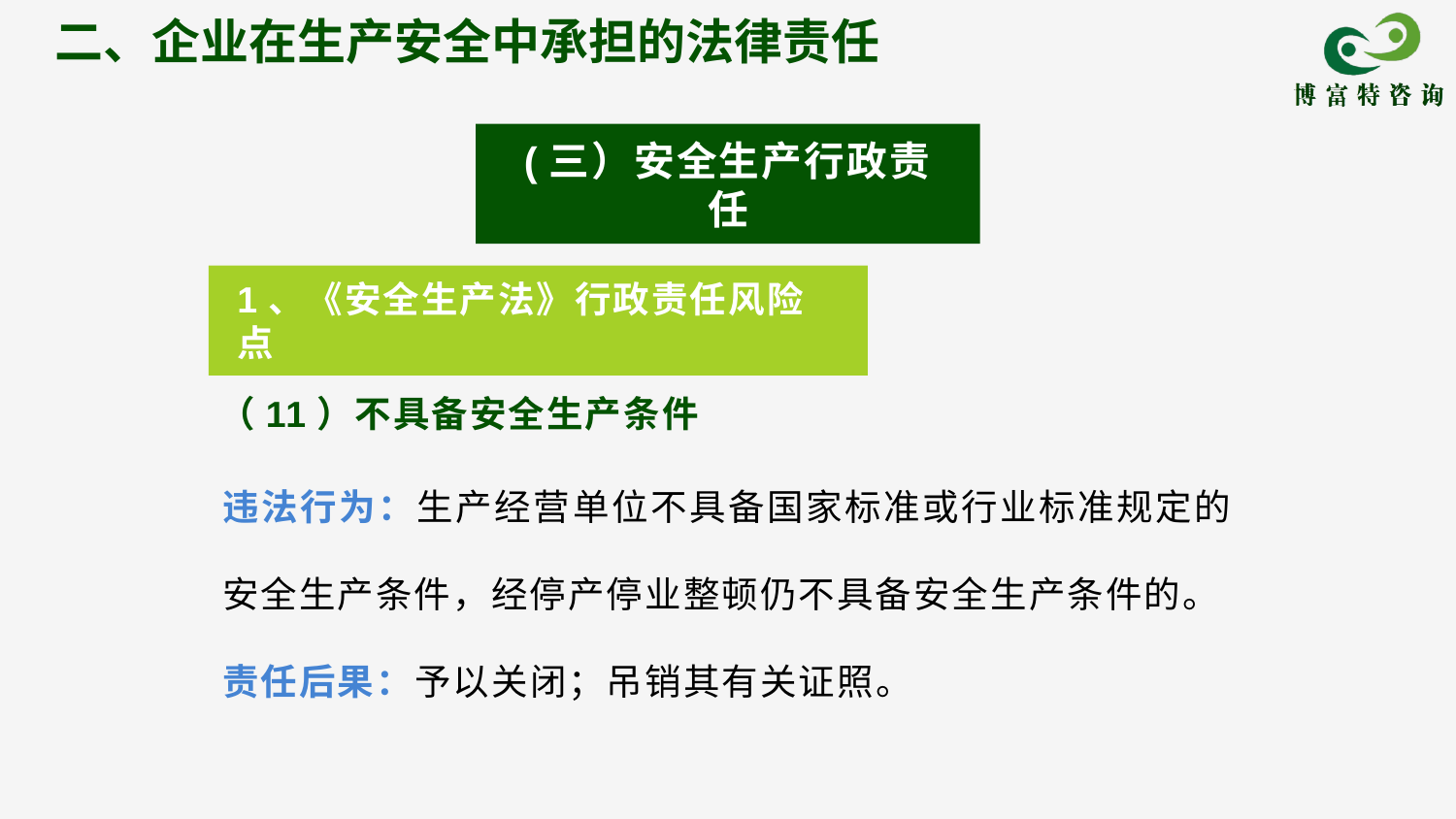

二、企业在生产安全中承担的法律责任
(三）安全生产行政责任
1、《安全生产法》行政责任风险点
违法行为：生产经营单位不具备国家标准或行业标准规定的安全生产条件，经停产停业整顿仍不具备安全生产条件的。
责任后果：予以关闭；吊销其有关证照。
（11）不具备安全生产条件